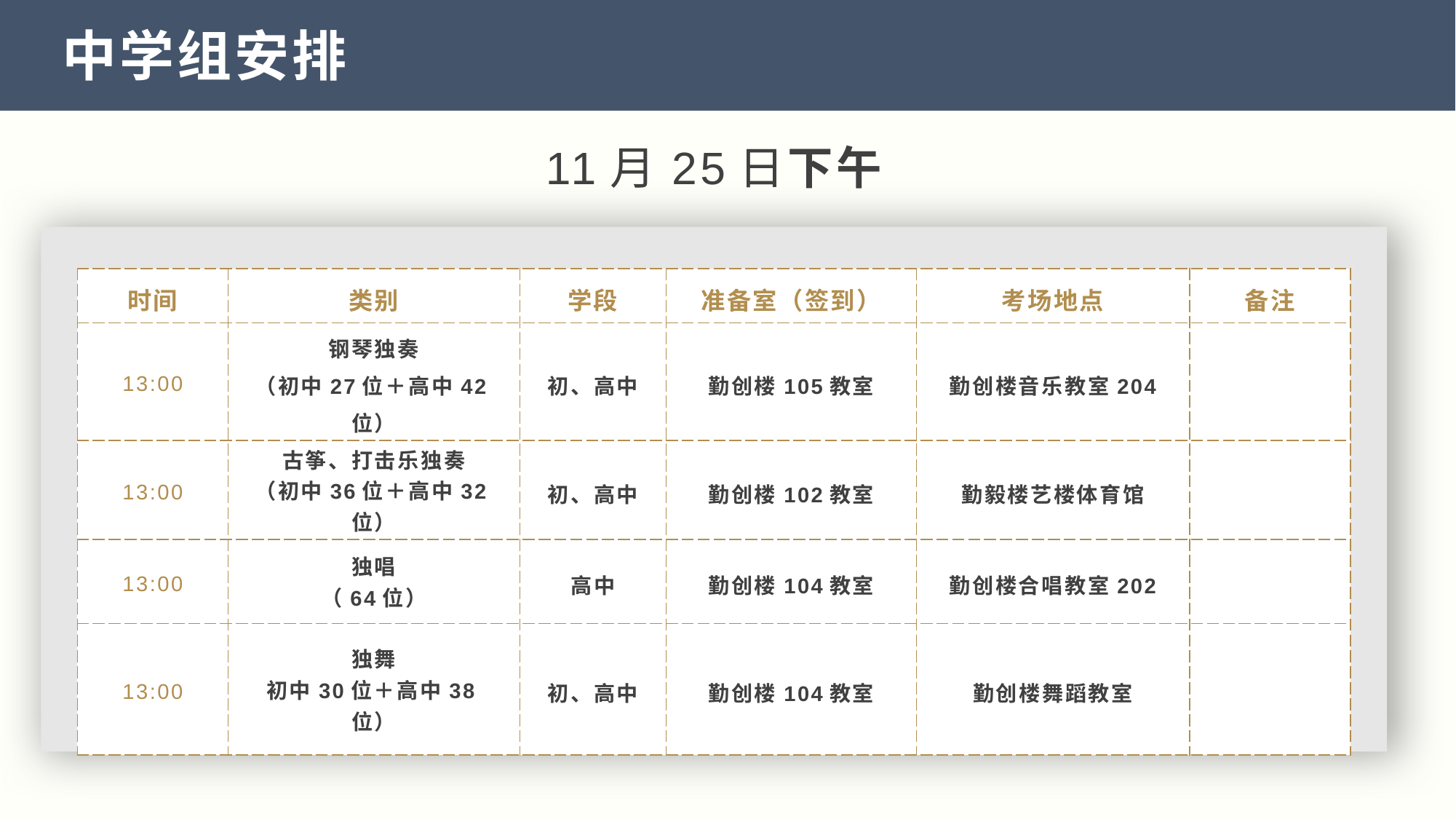

中学组安排
11月25日下午

| 时间 | 类别 | 学段 | 准备室（签到） | 考场地点 | 备注 |
| --- | --- | --- | --- | --- | --- |
| 13:00 | 钢琴独奏 （初中27位＋高中42位） | 初、高中 | 勤创楼105教室 | 勤创楼音乐教室204 |  |
| 13:00 | 古筝、打击乐独奏 （初中36位＋高中32位） | 初、高中 | 勤创楼102教室 | 勤毅楼艺楼体育馆 |  |
| 13:00 | 独唱 （64位） | 高中 | 勤创楼104教室 | 勤创楼合唱教室202 |  |
| 13:00 | 独舞 初中30位＋高中38位） | 初、高中 | 勤创楼104教室 | 勤创楼舞蹈教室 |  |